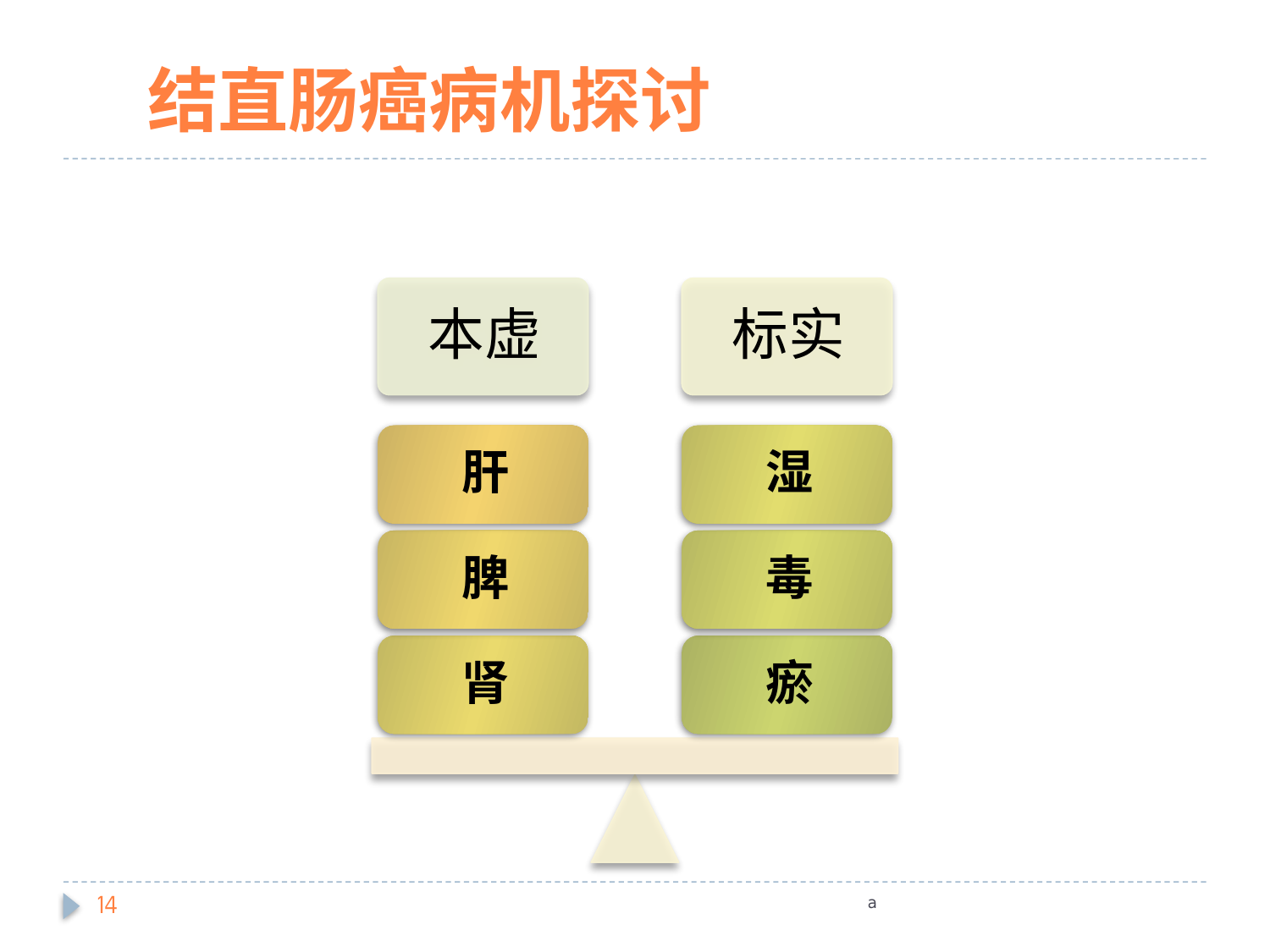

结直肠癌病机探讨
本虚
标实
瘀
毒
湿
肾
脾
肝
14
a